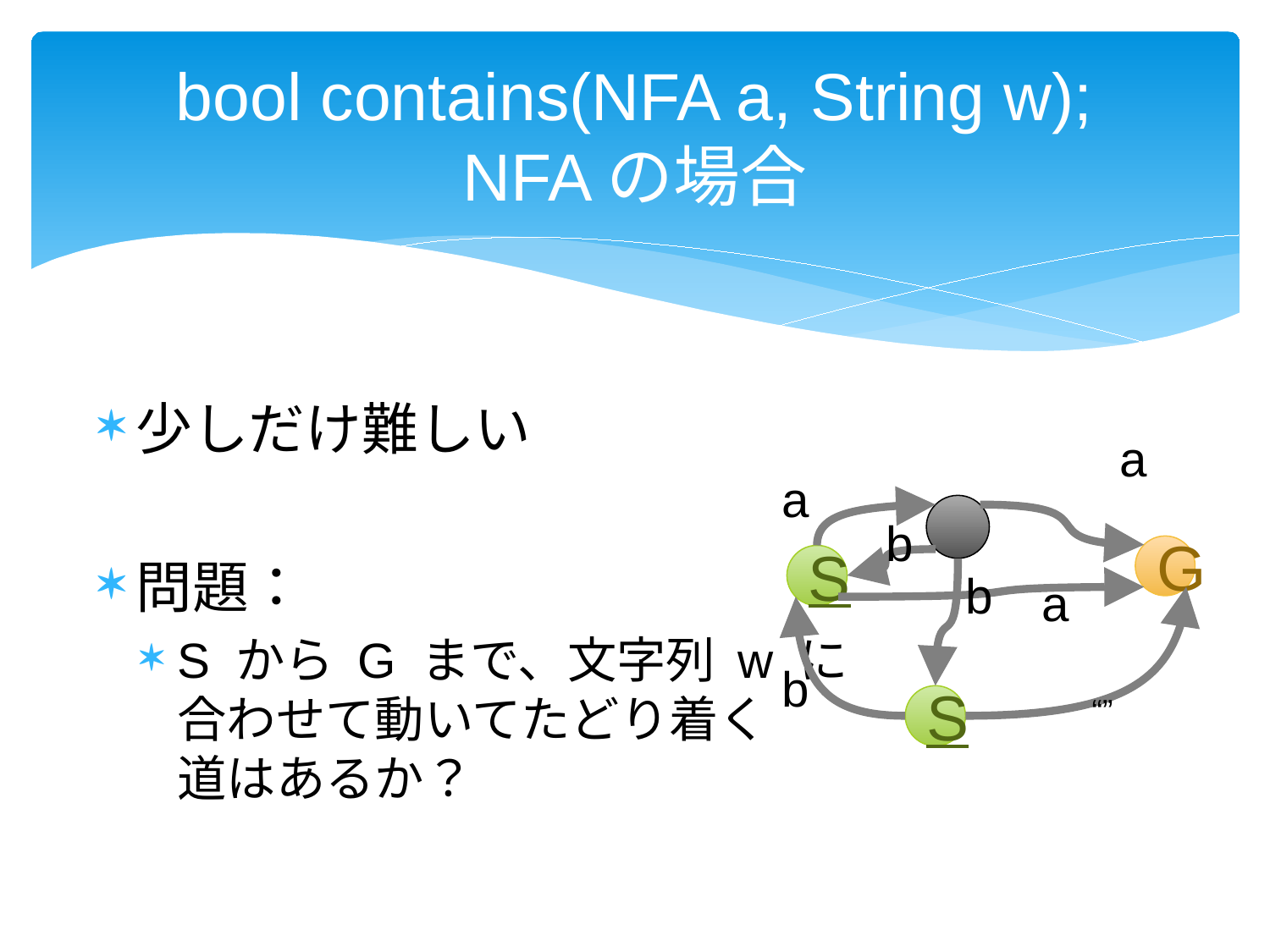

# bool contains(NFA a, String w); NFAの場合
少しだけ難しい

問題：
S から G まで、文字列 w に
合わせて動いてたどり着く
道はあるか？
a
a

b
G
S
b
a
b
“”
S